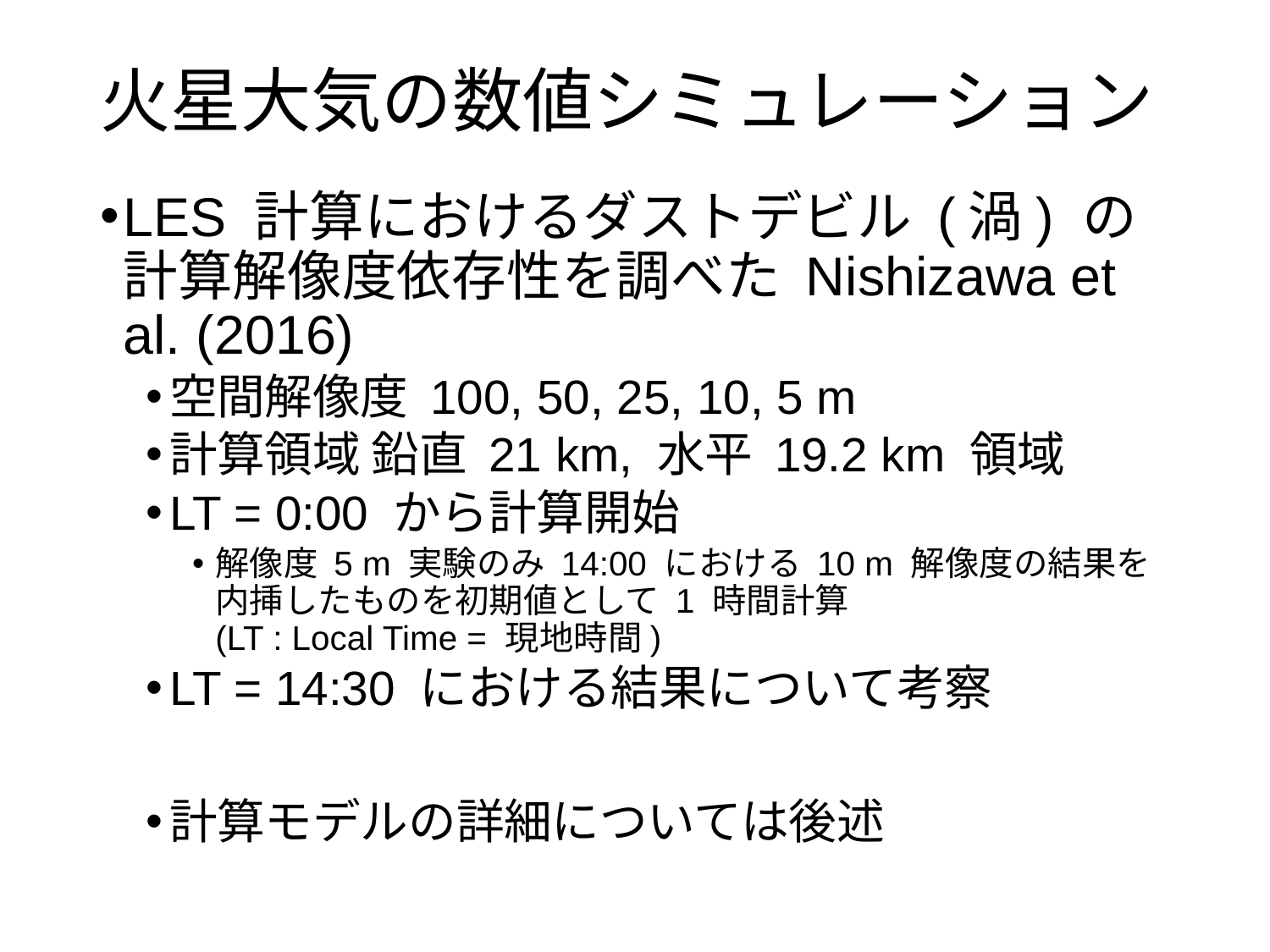

# 火星大気の数値シミュレーション
LES 計算におけるダストデビル (渦) の計算解像度依存性を調べた Nishizawa et al. (2016)
空間解像度 100, 50, 25, 10, 5 m
計算領域 鉛直 21 km, 水平 19.2 km 領域
LT = 0:00 から計算開始
解像度 5 m 実験のみ 14:00 における 10 m 解像度の結果を内挿したものを初期値として 1 時間計算
(LT : Local Time = 現地時間)
LT = 14:30 における結果について考察

計算モデルの詳細については後述